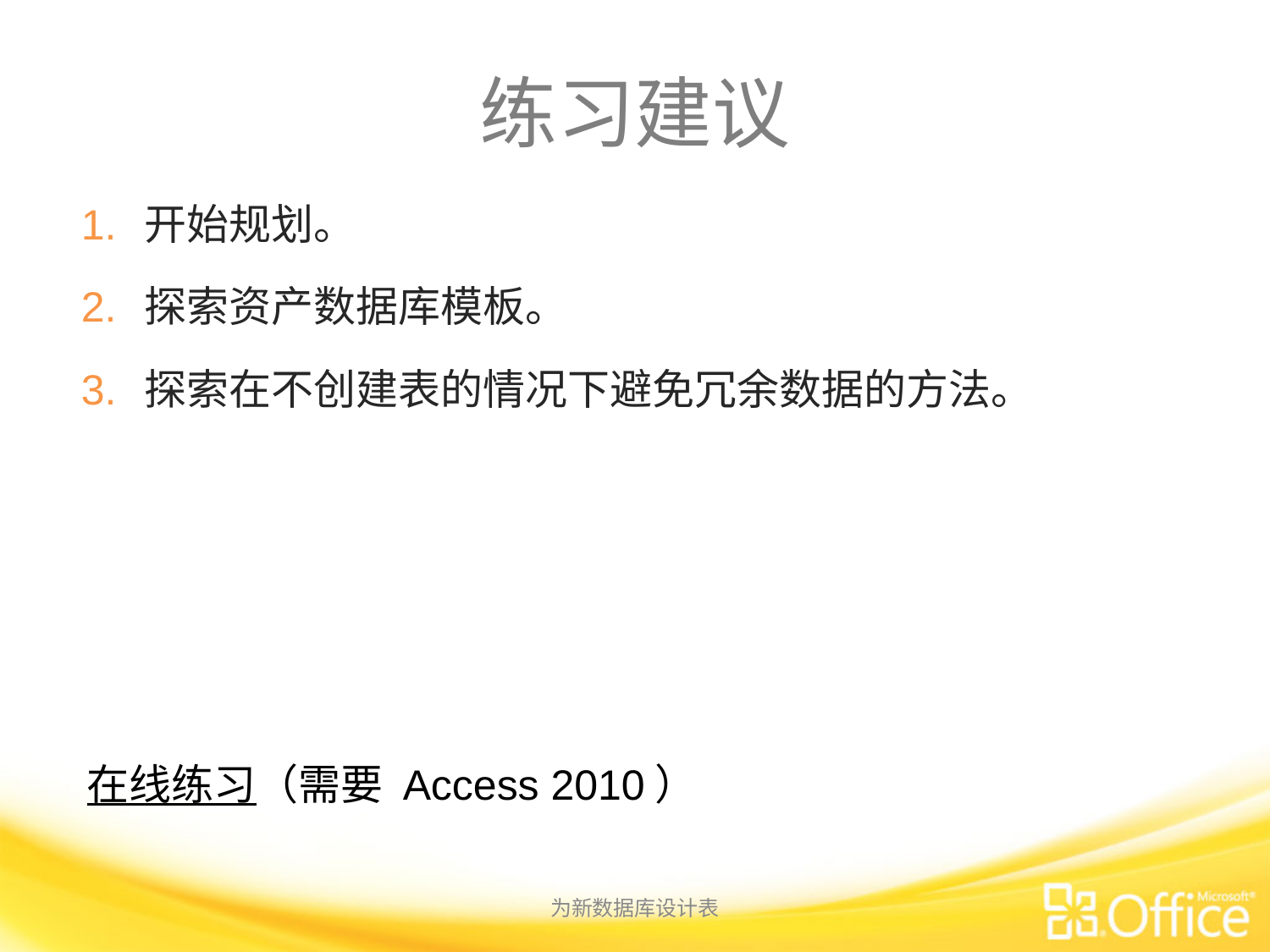

# 练习建议
开始规划。
探索资产数据库模板。
探索在不创建表的情况下避免冗余数据的方法。
在线练习（需要 Access 2010）
为新数据库设计表